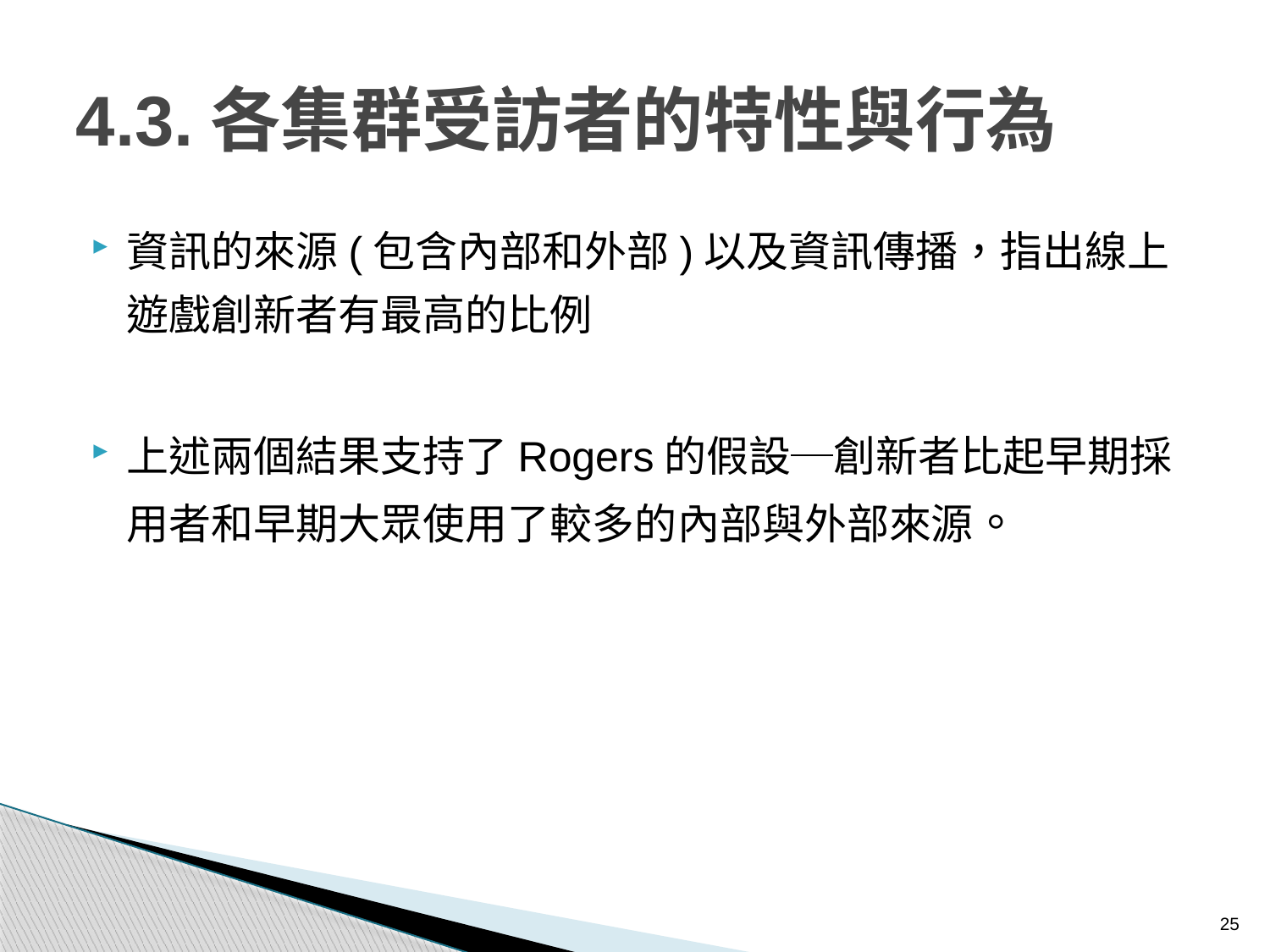

# 4.3.各集群受訪者的特性與行為
資訊的來源(包含內部和外部)以及資訊傳播，指出線上遊戲創新者有最高的比例

上述兩個結果支持了Rogers的假設─創新者比起早期採用者和早期大眾使用了較多的內部與外部來源。
25